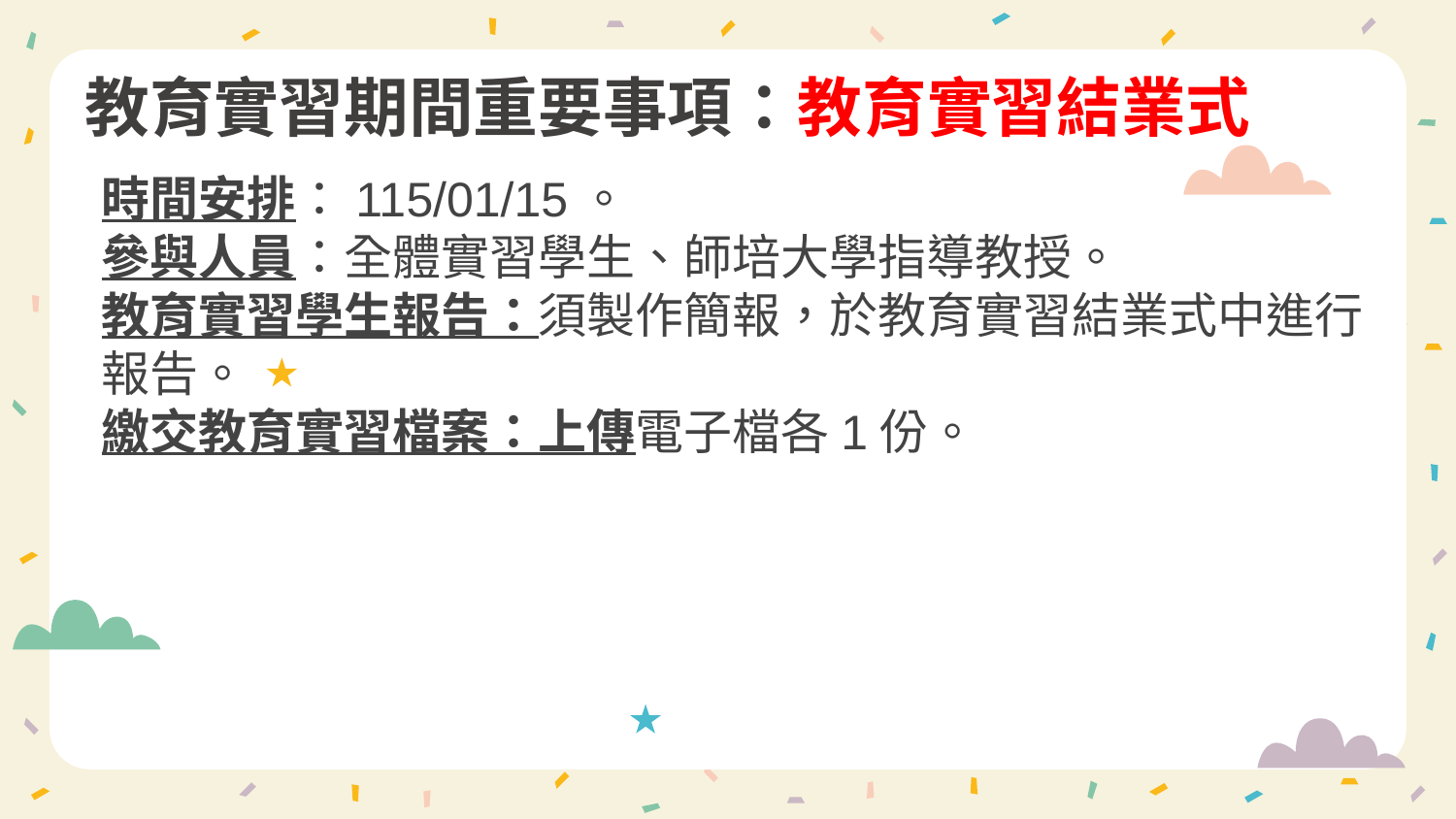

# 教育實習期間重要事項：教育實習結業式

時間安排：115/01/15。
參與人員：全體實習學生、師培大學指導教授。
教育實習學生報告：須製作簡報，於教育實習結業式中進行報告。
繳交教育實習檔案：上傳電子檔各1份。